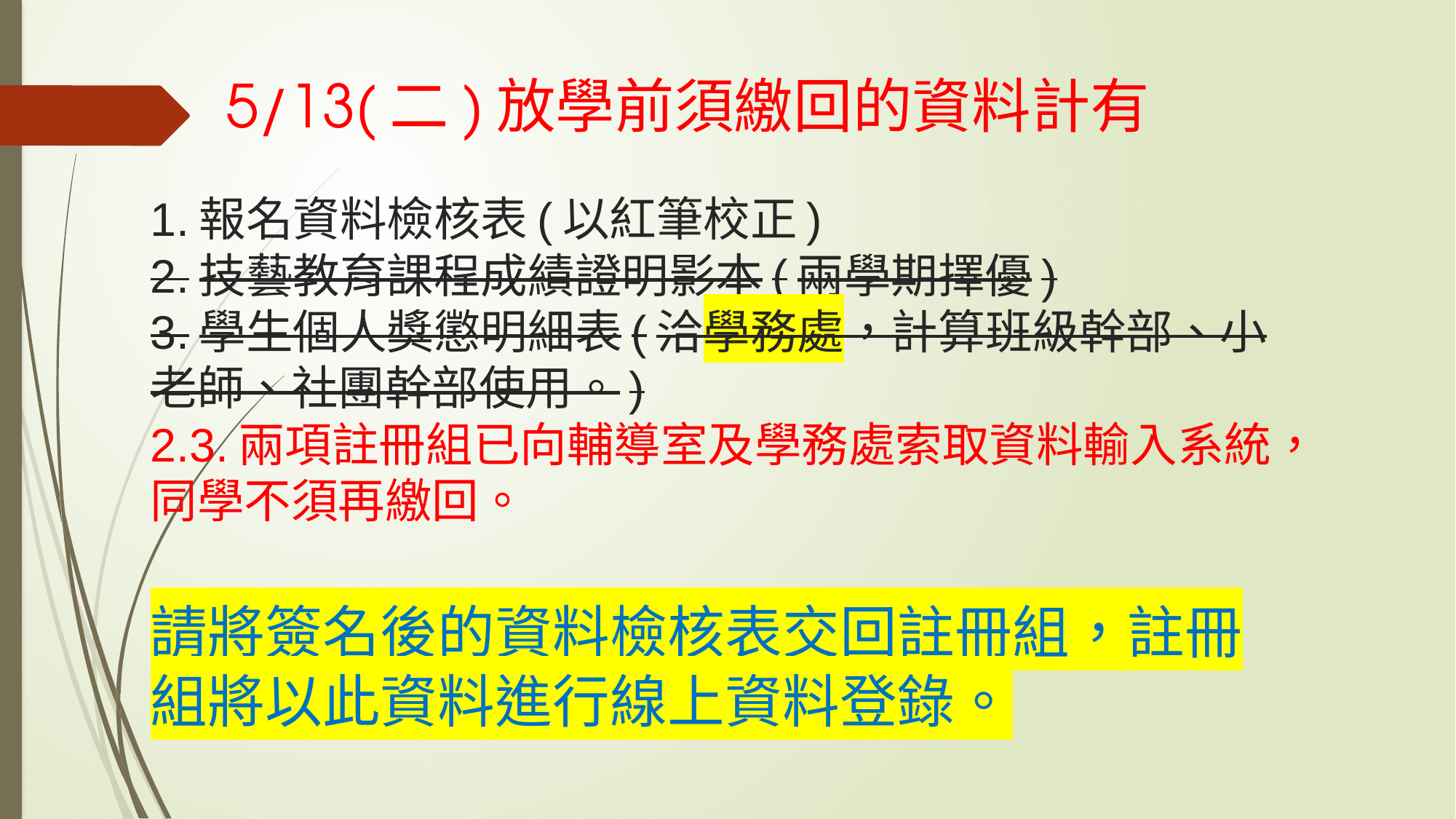

# 5/13(二)放學前須繳回的資料計有
1.報名資料檢核表(以紅筆校正)
2.技藝教育課程成績證明影本(兩學期擇優)
3.學生個人獎懲明細表(洽學務處，計算班級幹部、小老師、社團幹部使用。)
2.3.兩項註冊組已向輔導室及學務處索取資料輸入系統，同學不須再繳回。

請將簽名後的資料檢核表交回註冊組，註冊組將以此資料進行線上資料登錄。